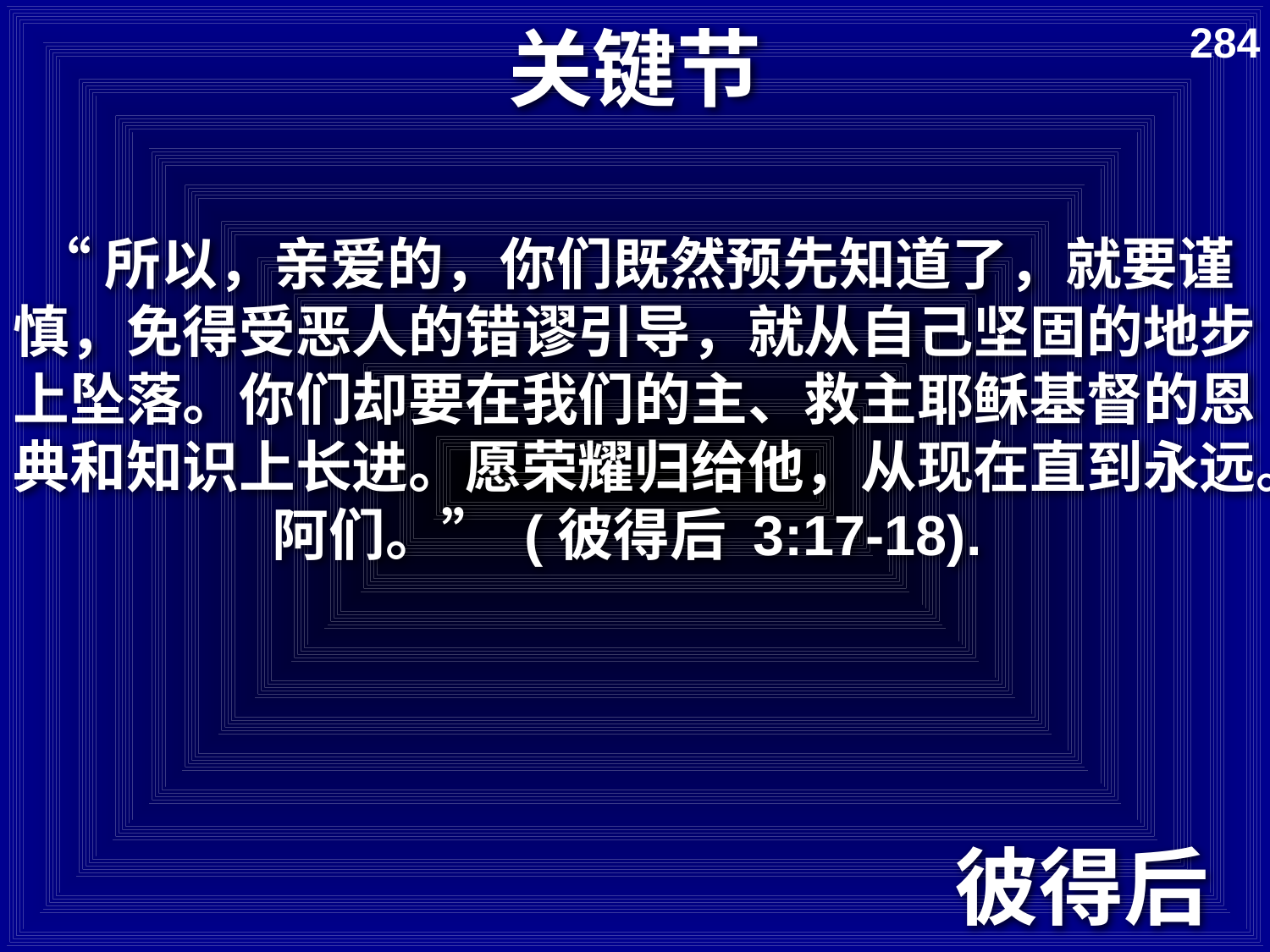

# 关键节
284

“所以，亲爱的，你们既然预先知道了，就要谨慎，免得受恶人的错谬引导，就从自己坚固的地步上坠落。你们却要在我们的主、救主耶稣基督的恩典和知识上长进。愿荣耀归给他，从现在直到永远。阿们。” (彼得后 3:17-18).
彼得后